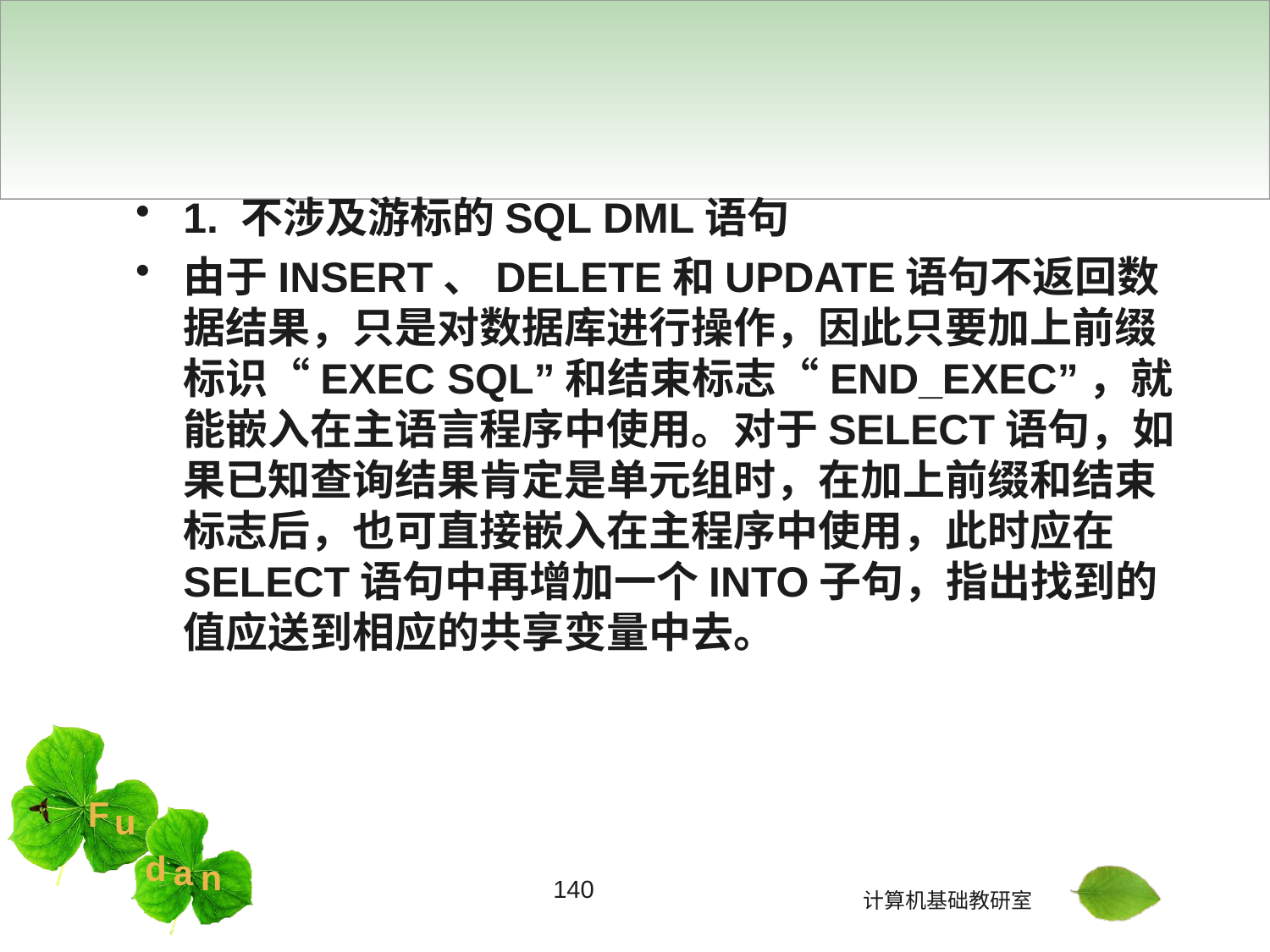

#
1. 不涉及游标的SQL DML语句
由于INSERT、DELETE和UPDATE语句不返回数据结果，只是对数据库进行操作，因此只要加上前缀标识“EXEC SQL”和结束标志“END_EXEC”，就能嵌入在主语言程序中使用。对于SELECT语句，如果已知查询结果肯定是单元组时，在加上前缀和结束标志后，也可直接嵌入在主程序中使用，此时应在SELECT语句中再增加一个INTO子句，指出找到的值应送到相应的共享变量中去。

140